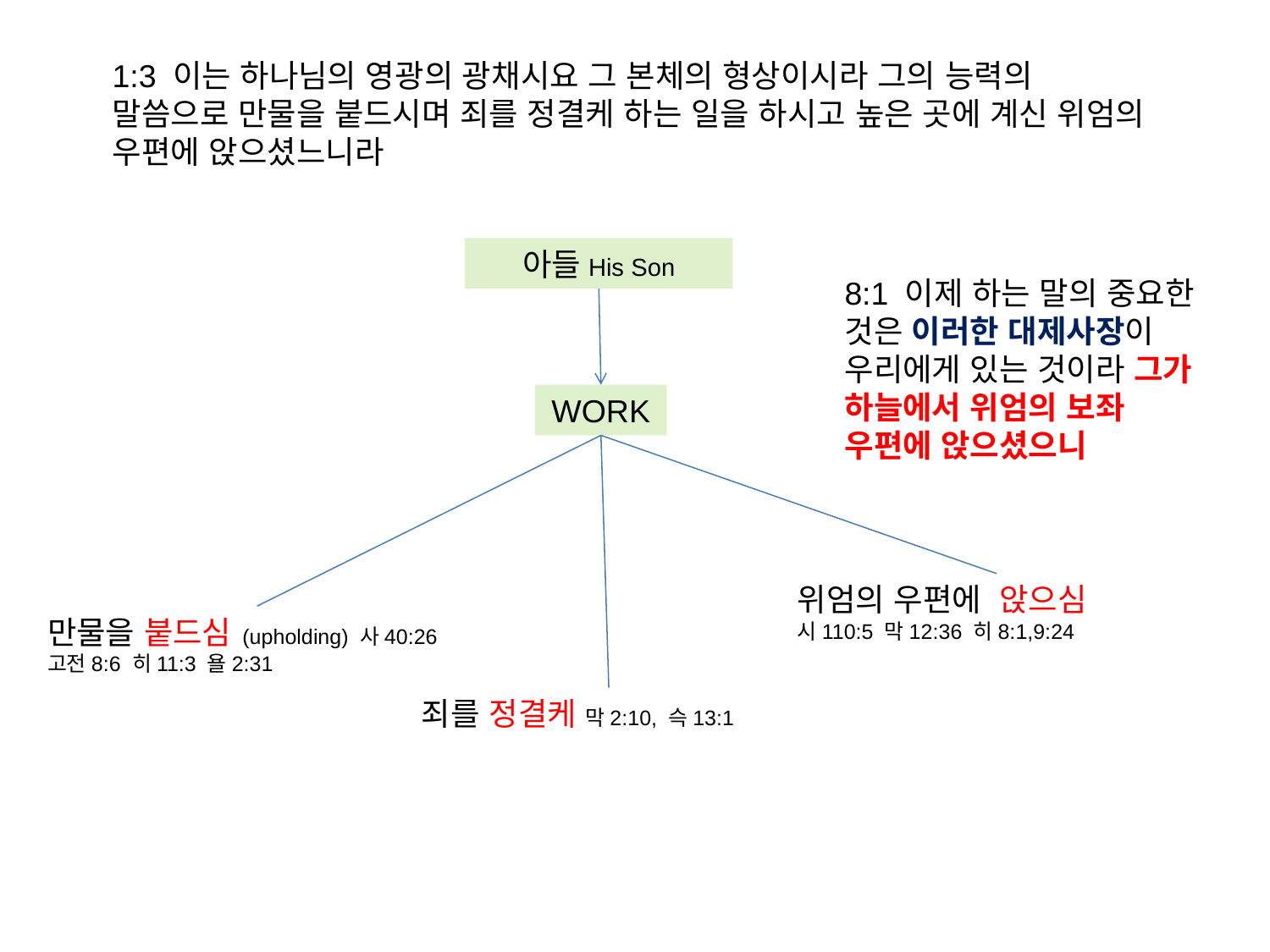

1:3 이는 하나님의 영광의 광채시요 그 본체의 형상이시라 그의 능력의 말씀으로 만물을 붙드시며 죄를 정결케 하는 일을 하시고 높은 곳에 계신 위엄의 우편에 앉으셨느니라

아들His Son
8:1 이제 하는 말의 중요한 것은 이러한 대제사장이 우리에게 있는 것이라 그가 하늘에서 위엄의 보좌 우편에 앉으셨으니
WORK
위엄의 우편에  앉으심
시110:5 막12:36 히8:1,9:24
만물을 붙드심 (upholding) 사40:26
고전8:6 히11:3 욜2:31
죄를 정결케 막2:10, 슥13:1